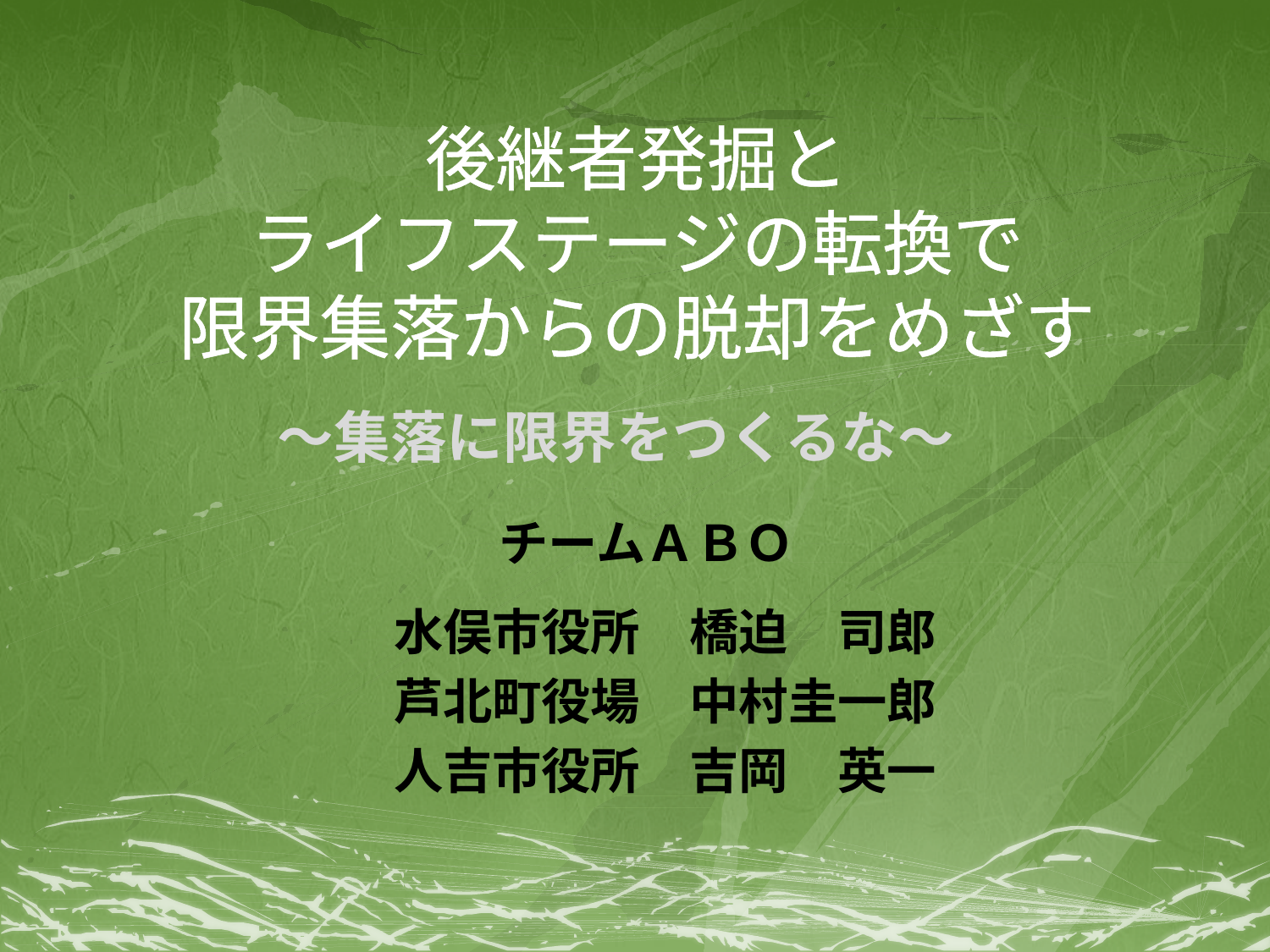

# 後継者発掘と ライフステージの転換で 限界集落からの脱却をめざす
～集落に限界をつくるな～
チームＡＢＯ
水俣市役所　橋迫　司郎
芦北町役場　中村圭一郎
人吉市役所　吉岡　英一